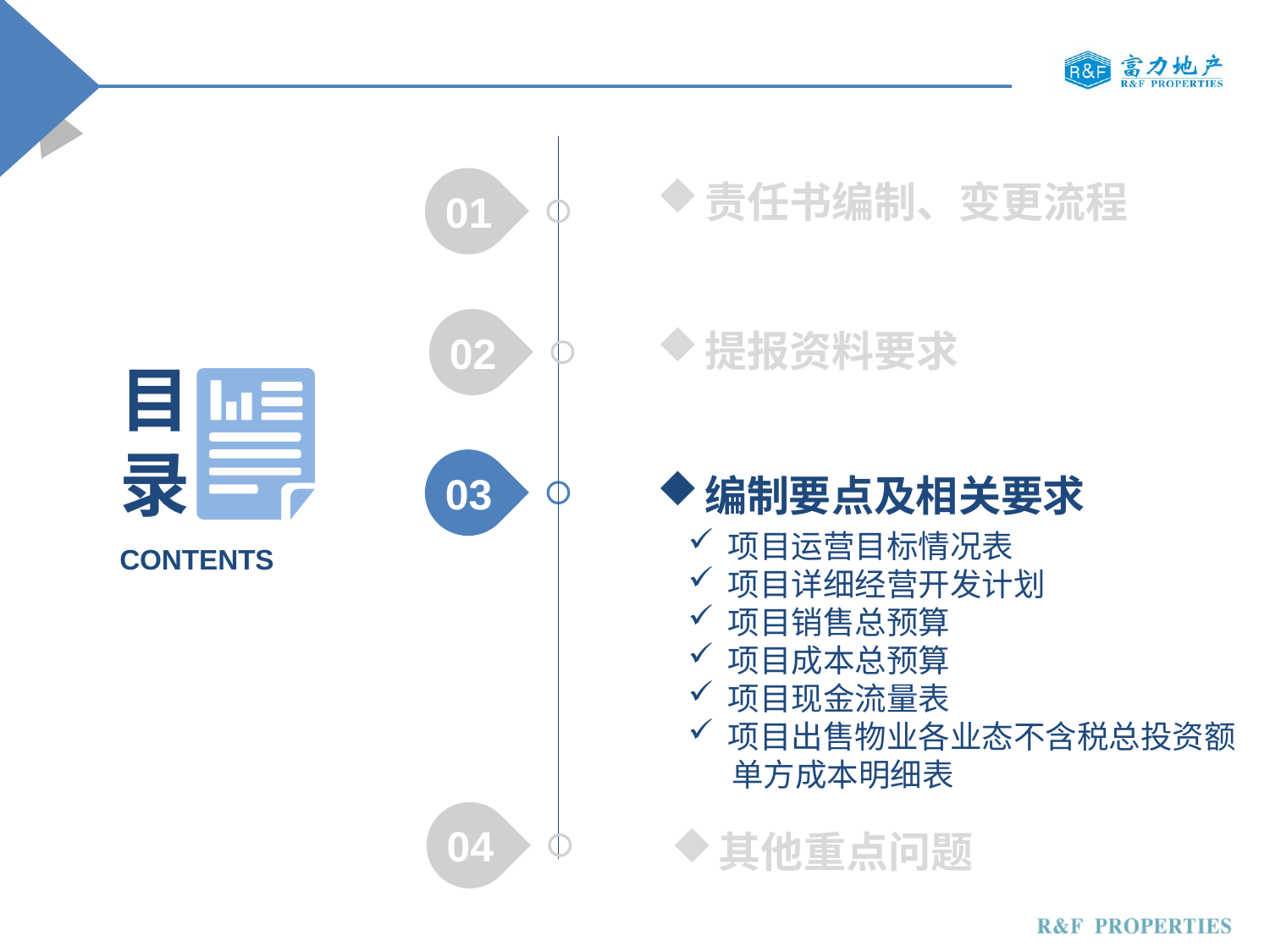

01

责任书编制、变更流程

02

提报资料要求
目录

CONTENTS

03

编制要点及相关要求
项目运营目标情况表
项目详细经营开发计划
项目销售总预算
项目成本总预算
项目现金流量表
项目出售物业各业态不含税总投资额
     单方成本明细表

04

其他重点问题